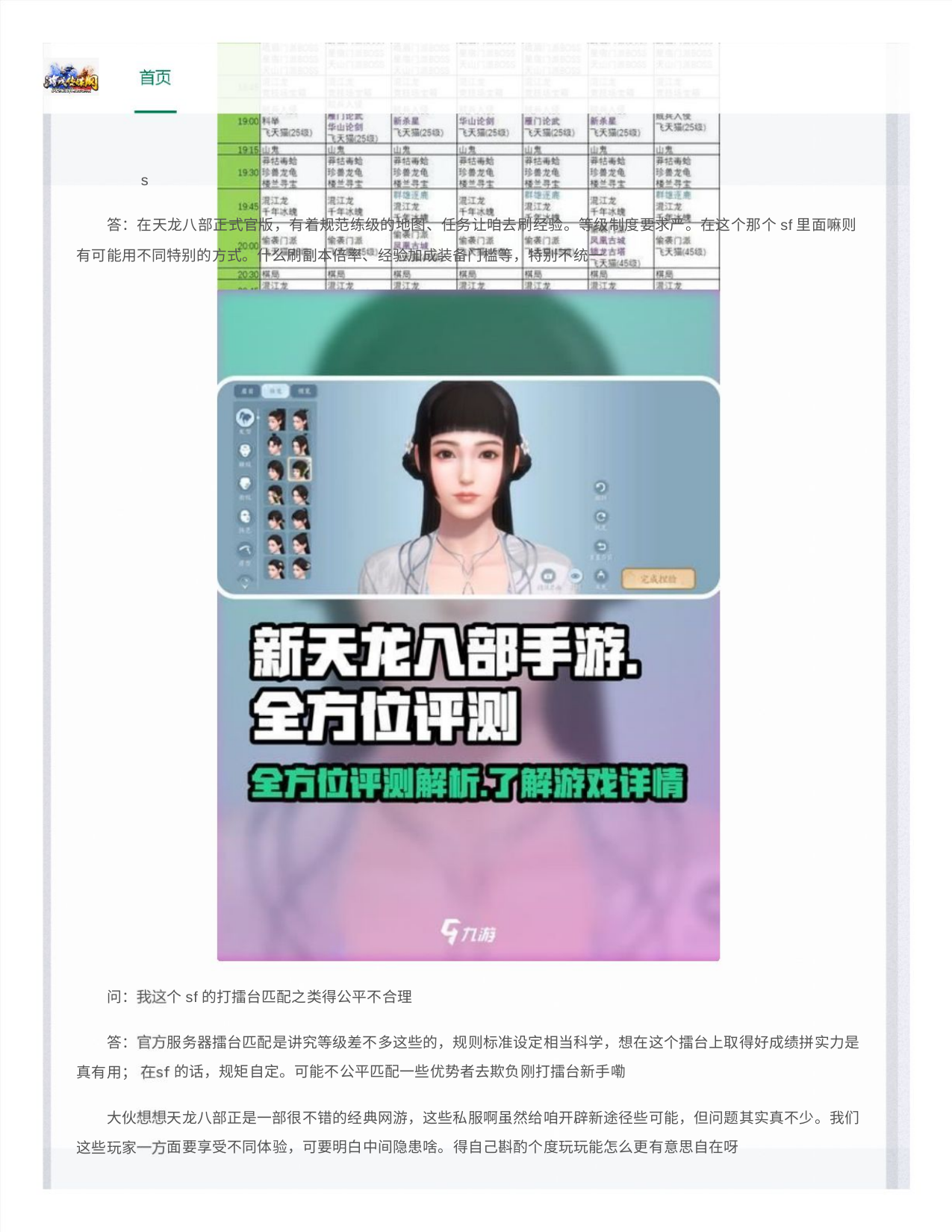

s
答：在天龙八部正式官版，有着规范练级的地图、任务让咱去刷经验。等级制度要求严。在这个那个sf里面嘛则
有可能用不同特别的方式。什么刷副本倍率、经验加成装备门槛等，特别不统一
问：
个sf的打擂台匹配之类得公平不合理
答：
服务器擂台匹配是讲究等级差不多这些的，规则标准设定相当科学，想在这个擂台上取得好成绩拼实力是
的话，规矩自定。可能不公平匹配一些优势者去欺负刚打擂台新手嘞
真有用；
大伙
天龙八部正是一部很不错的经典网游，这些私服啊虽然给咱开辟新途径些可能，但问题其实真不少。我们
面要享受不同体验，可要明白中间隐患啥。得自己斟酌个度玩玩能怎么更有意思自在呀
这些玩家